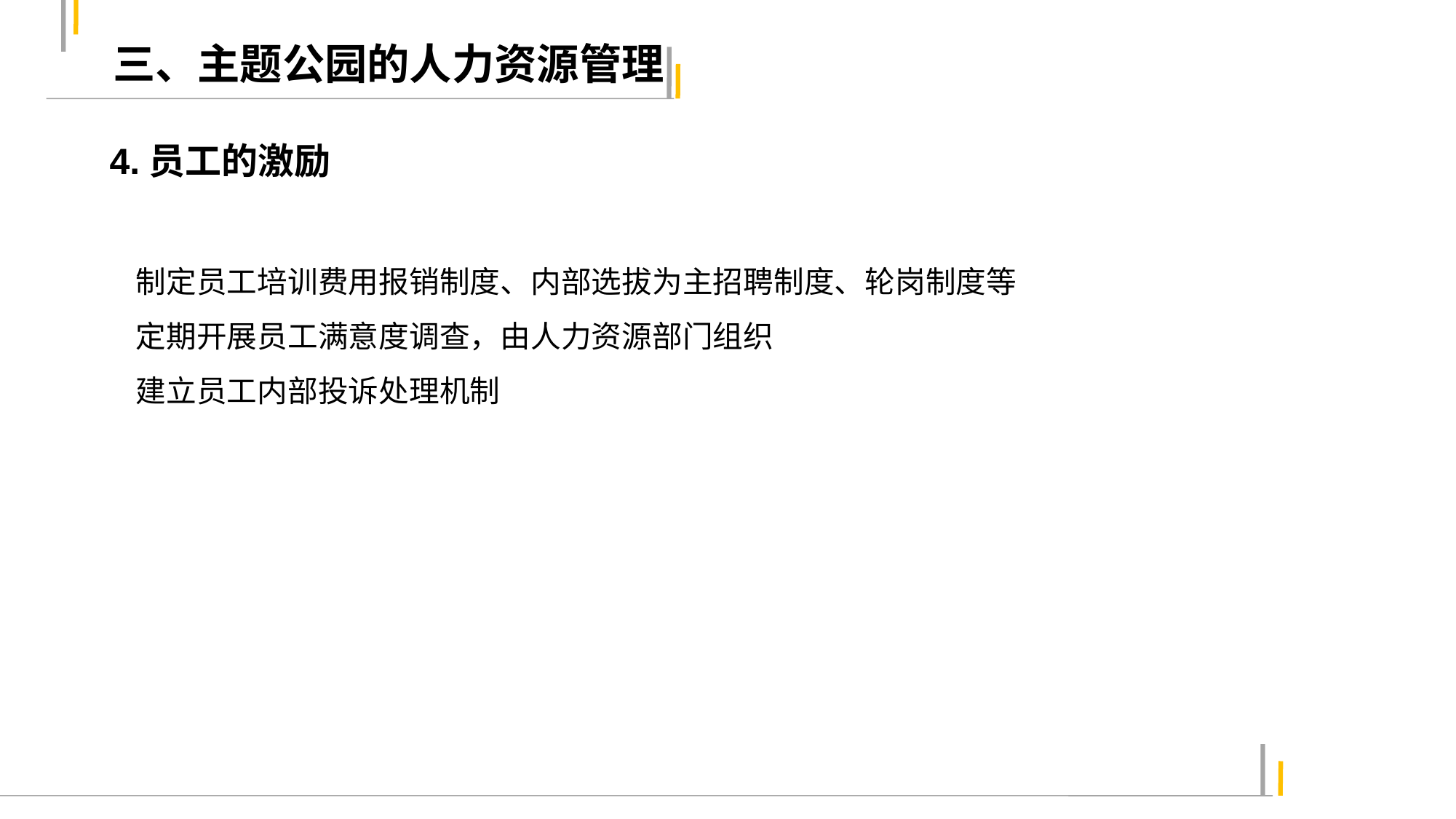

三、主题公园的人力资源管理

4.员工的激励
制定员工培训费用报销制度、内部选拔为主招聘制度、轮岗制度等
定期开展员工满意度调查，由人力资源部门组织
建立员工内部投诉处理机制